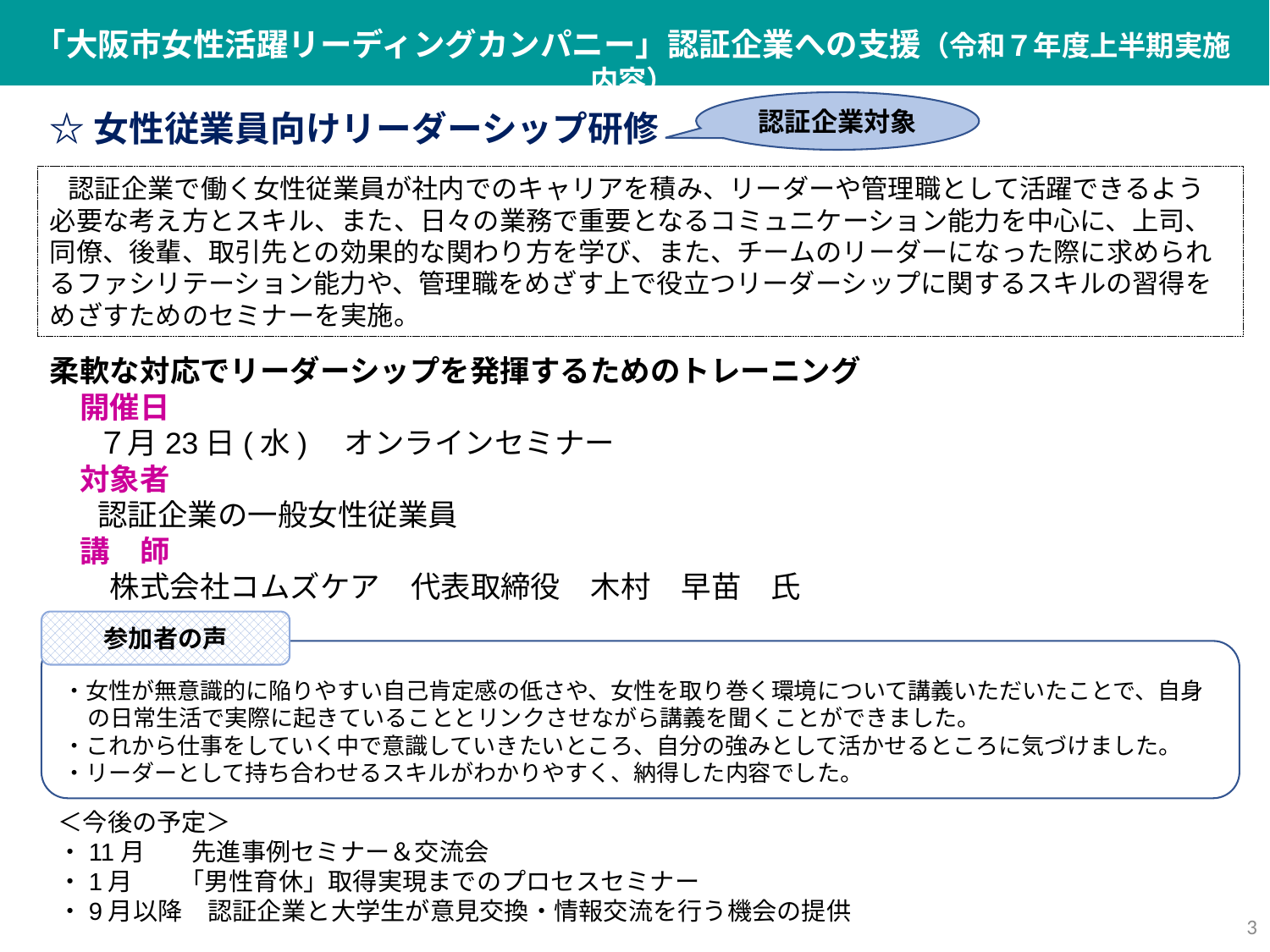

「大阪市女性活躍リーディングカンパニー」認証企業への支援（令和７年度上半期実施内容）
認証企業対象
☆女性従業員向けリーダーシップ研修
認証企業で働く女性従業員が社内でのキャリアを積み、リーダーや管理職として活躍できるよう必要な考え方とスキル、また、日々の業務で重要となるコミュニケーション能力を中心に、上司、同僚、後輩、取引先との効果的な関わり方を学び、また、チームのリーダーになった際に求められるファシリテーション能力や、管理職をめざす上で役立つリーダーシップに関するスキルの習得をめざすためのセミナーを実施。
柔軟な対応でリーダーシップを発揮するためのトレーニング
　開催日
      ７月23日(水)　オンラインセミナー
　対象者
      認証企業の一般女性従業員
　講　師
　　株式会社コムズケア　代表取締役　木村　早苗　氏
参加者の声

・女性が無意識的に陥りやすい自己肯定感の低さや、女性を取り巻く環境について講義いただいたことで、自身の日常生活で実際に起きていることとリンクさせながら講義を聞くことができました。
・これから仕事をしていく中で意識していきたいところ、自分の強みとして活かせるところに気づけました。
・リーダーとして持ち合わせるスキルがわかりやすく、納得した内容でした。
＜今後の予定＞
・11月 　   先進事例セミナー＆交流会
・1月　    「男性育休」取得実現までのプロセスセミナー
・9月以降　認証企業と大学生が意見交換・情報交流を行う機会の提供
3